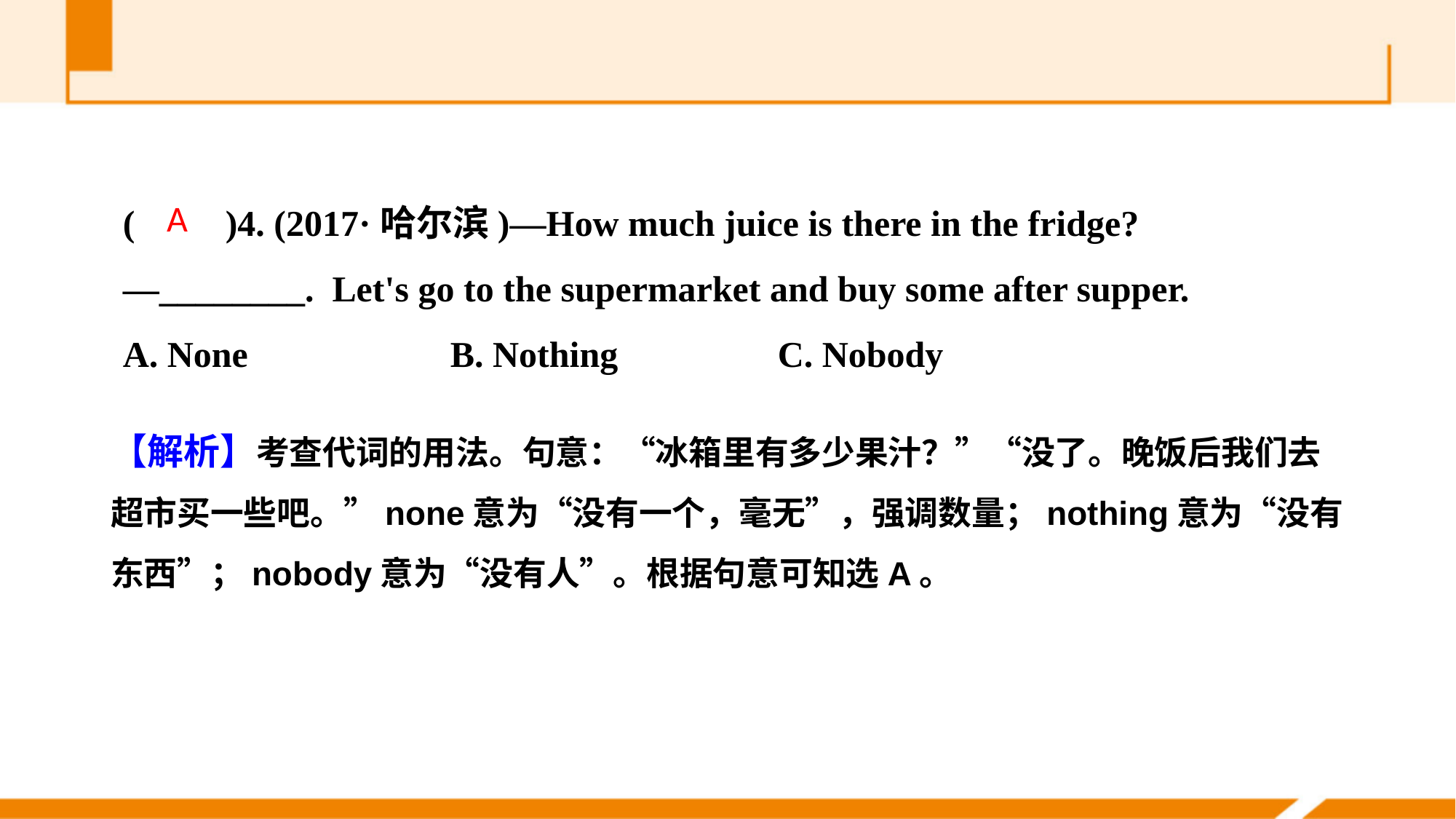

(　　)4. (2017·哈尔滨)—How much juice is there in the fridge?
—________.  Let's go to the supermarket and buy some after supper.
A. None  		B. Nothing		C. Nobody
A
【解析】考查代词的用法。句意：“冰箱里有多少果汁？”“没了。晚饭后我们去超市买一些吧。”none意为“没有一个，毫无”，强调数量；nothing意为“没有东西”；nobody意为“没有人”。根据句意可知选A。